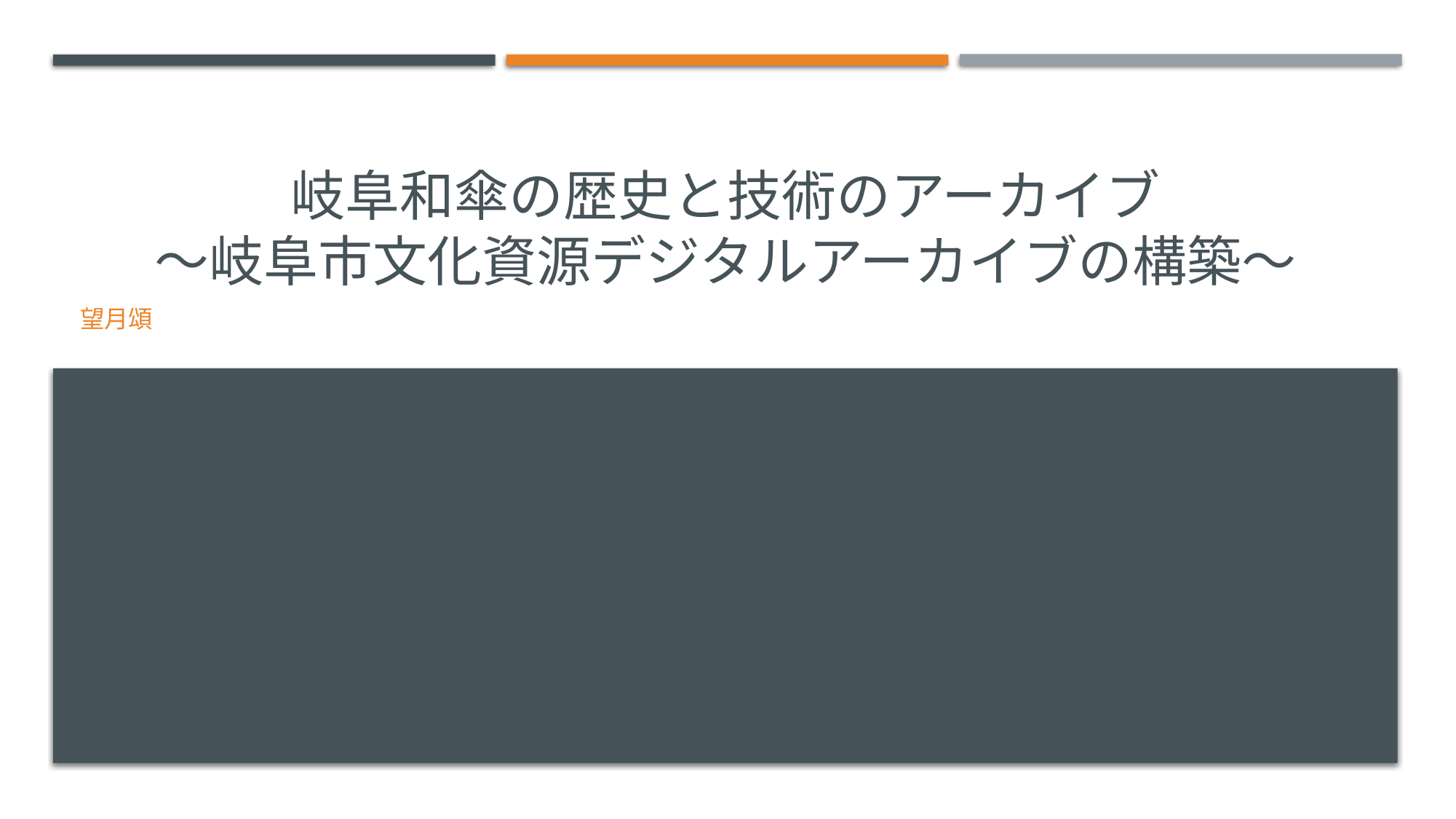

# 岐阜和傘の歴史と技術のアーカイブ 〜岐阜市文化資源デジタルアーカイブの構築〜
望月頌